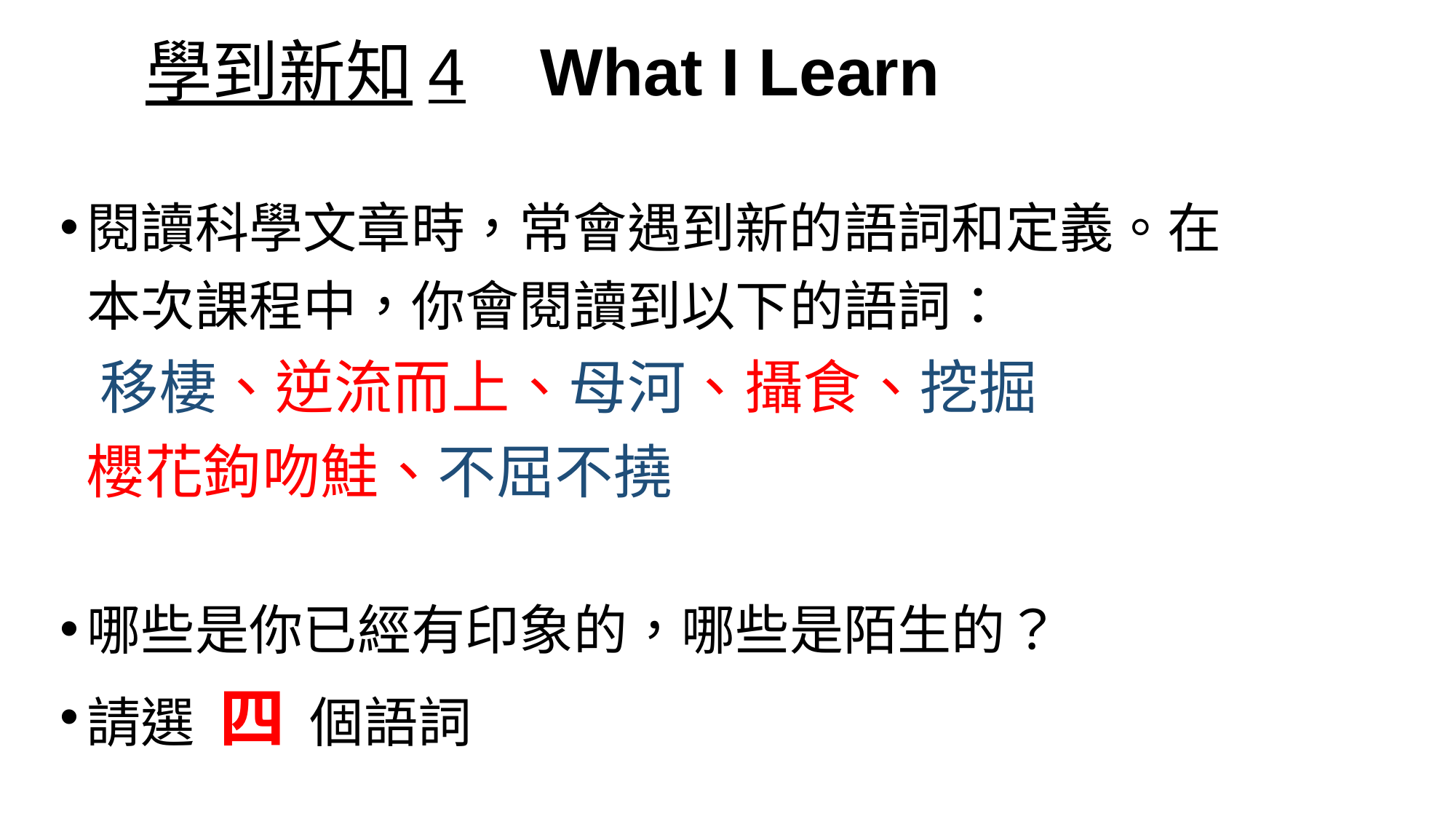

學到新知4    What I Learn
閱讀科學文章時，常會遇到新的語詞和定義。在本次課程中，你會閱讀到以下的語詞：
  移棲、逆流而上、母河、攝食、挖掘
  櫻花鉤吻鮭、不屈不撓

哪些是你已經有印象的，哪些是陌生的？
請選  四  個語詞